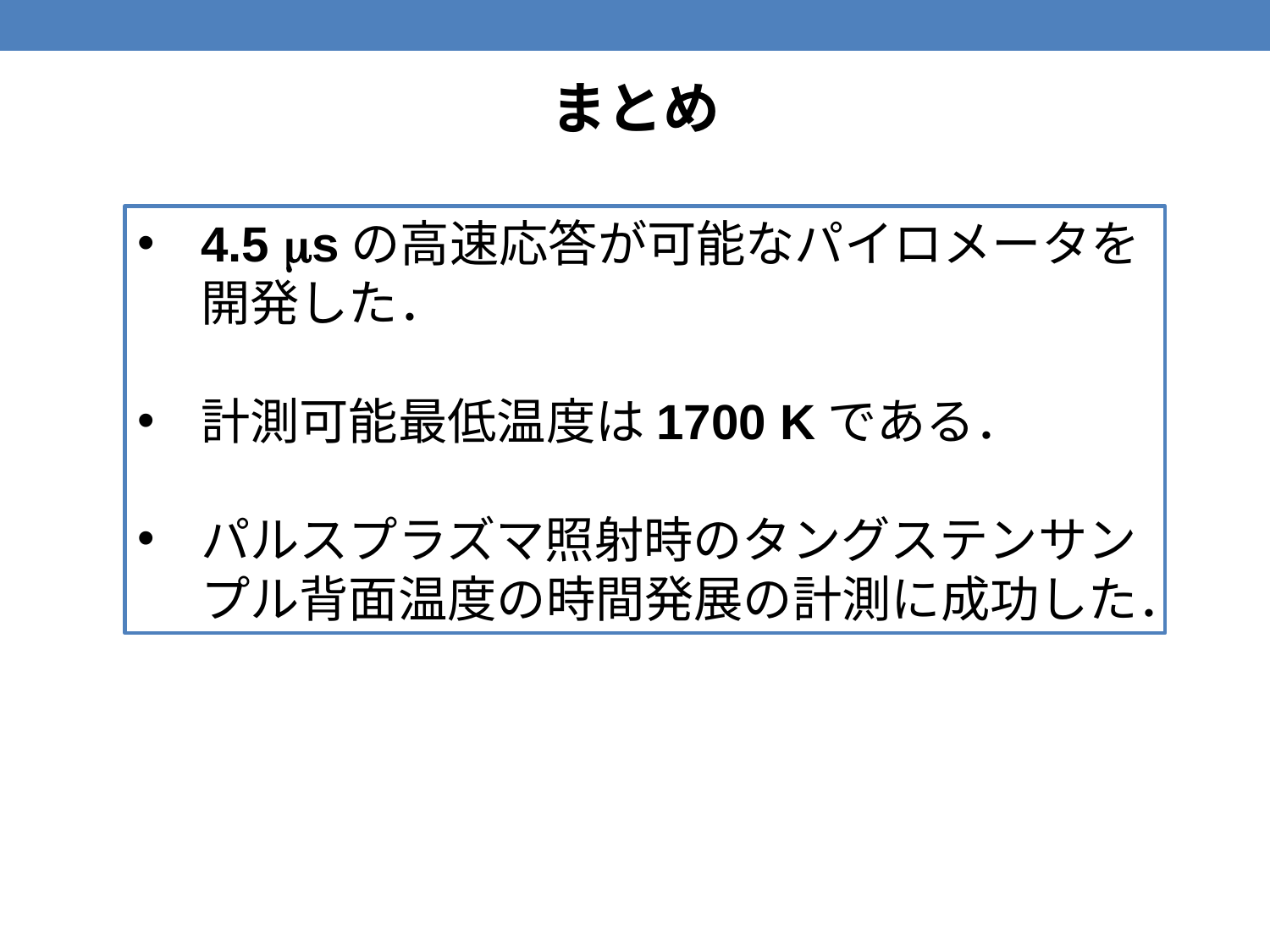

まとめ
4.5 μsの高速応答が可能なパイロメータを開発した．

計測可能最低温度は1700 Kである．

パルスプラズマ照射時のタングステンサンプル背面温度の時間発展の計測に成功した．